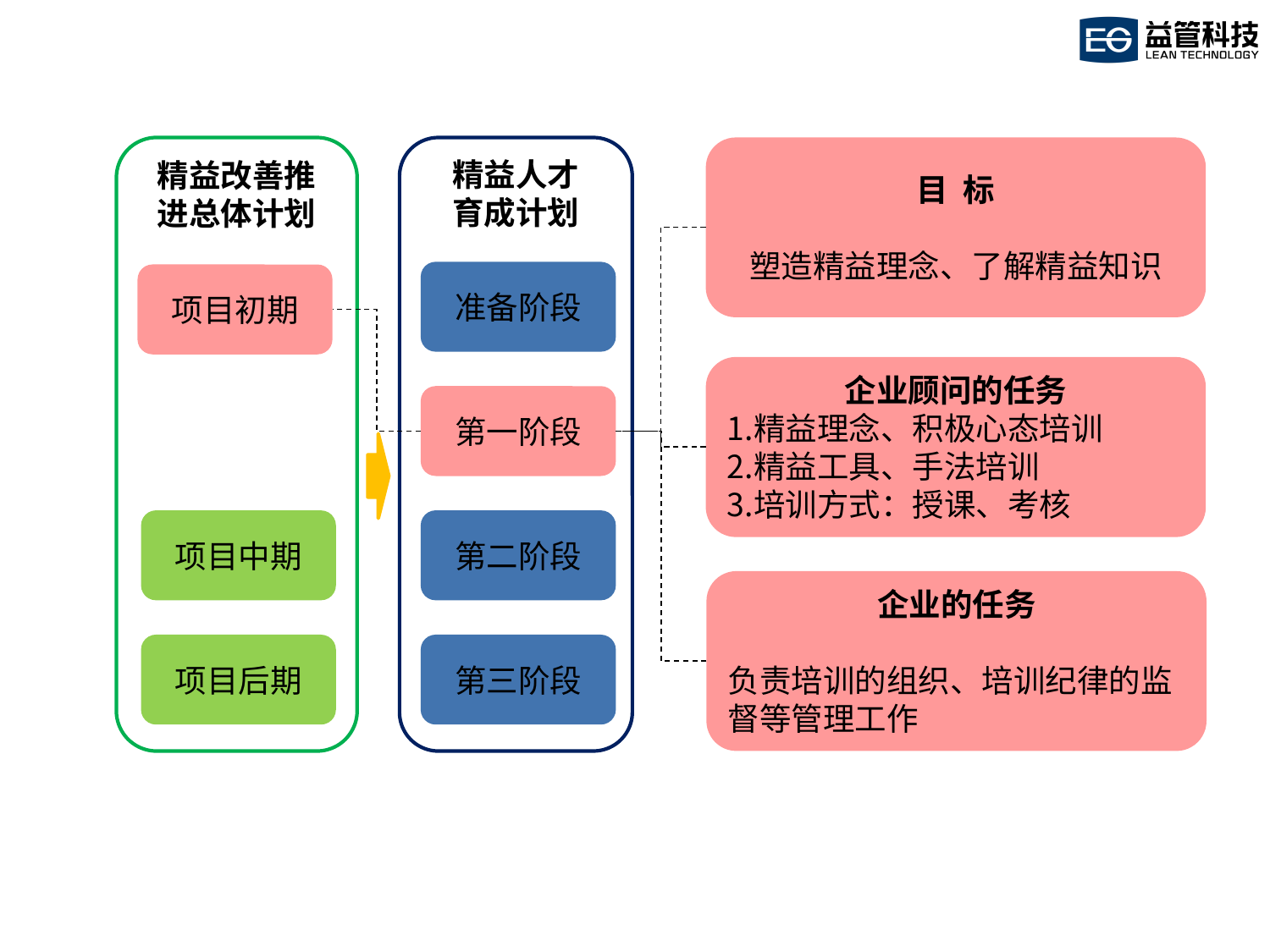

精益改善推
进总体计划
精益人才
育成计划
目  标

塑造精益理念、了解精益知识
准备阶段
项目初期
企业顾问的任务
精益理念、积极心态培训
精益工具、手法培训
培训方式：授课、考核
第一阶段

项目中期
第二阶段
企业的任务

负责培训的组织、培训纪律的监督等管理工作
项目后期
第三阶段